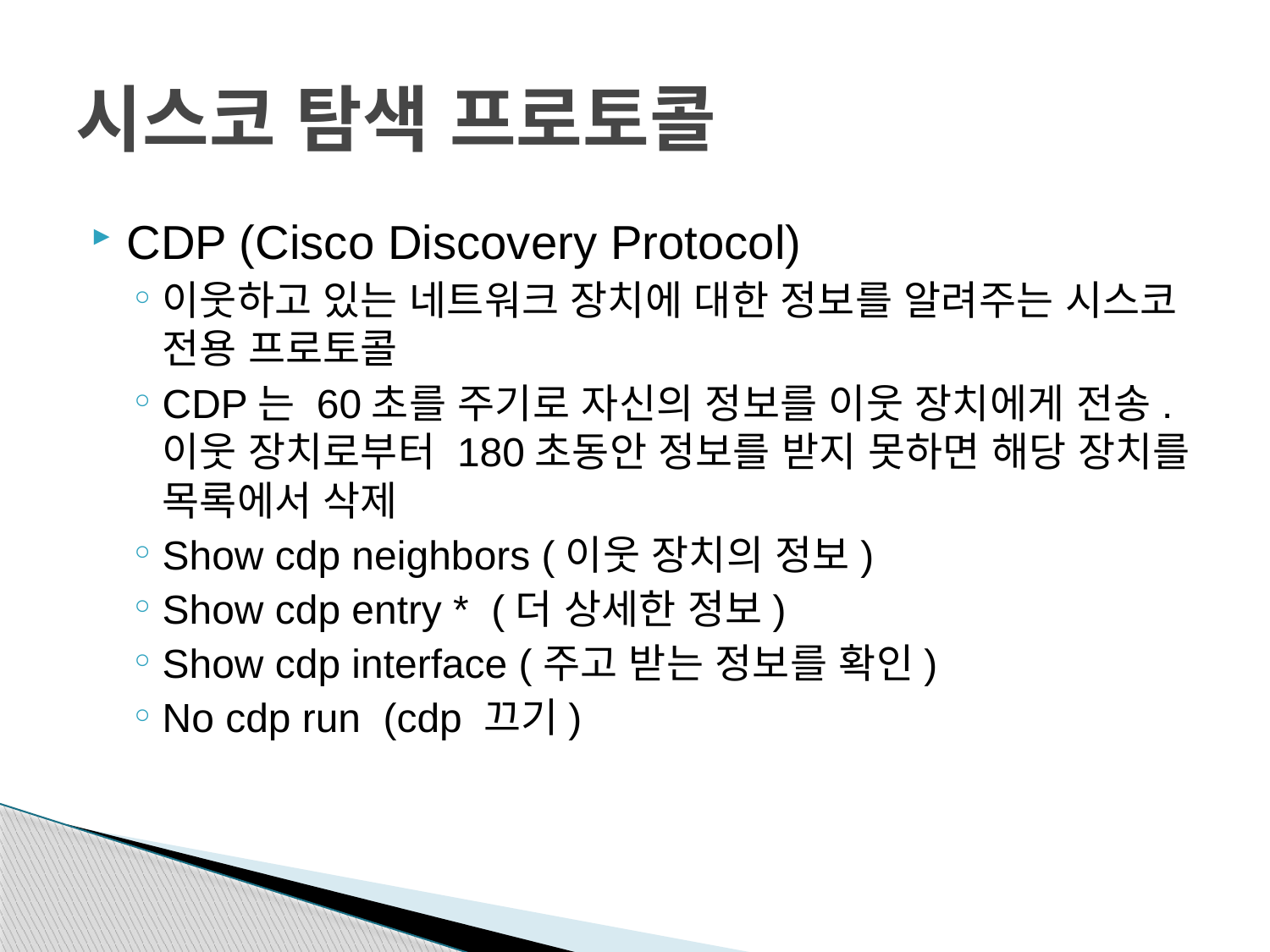

# 시스코 탐색 프로토콜
CDP (Cisco Discovery Protocol)
이웃하고 있는 네트워크 장치에 대한 정보를 알려주는 시스코 전용 프로토콜
CDP는 60초를 주기로 자신의 정보를 이웃 장치에게 전송. 이웃 장치로부터 180초동안 정보를 받지 못하면 해당 장치를 목록에서 삭제
Show cdp neighbors (이웃 장치의 정보)
Show cdp entry *  (더 상세한 정보)
Show cdp interface (주고 받는 정보를 확인)
No cdp run  (cdp 끄기)